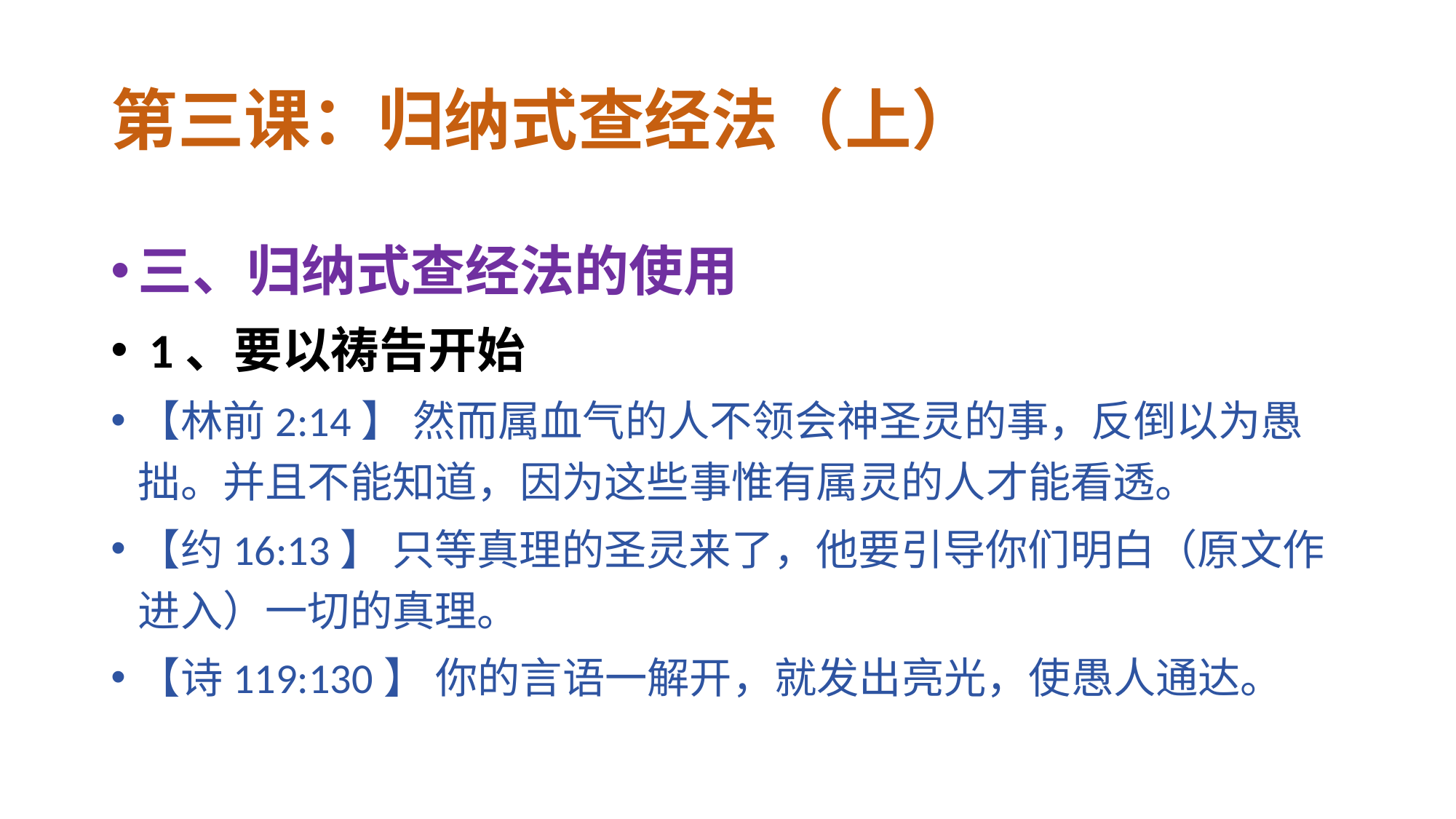

# 第三课：归纳式查经法（上）
三、归纳式查经法的使用
 1、要以祷告开始
【林前2:14】 然而属血气的人不领会神圣灵的事，反倒以为愚拙。并且不能知道，因为这些事惟有属灵的人才能看透。
【约16:13】 只等真理的圣灵来了，他要引导你们明白（原文作进入）一切的真理。
【诗119:130】 你的言语一解开，就发出亮光，使愚人通达。